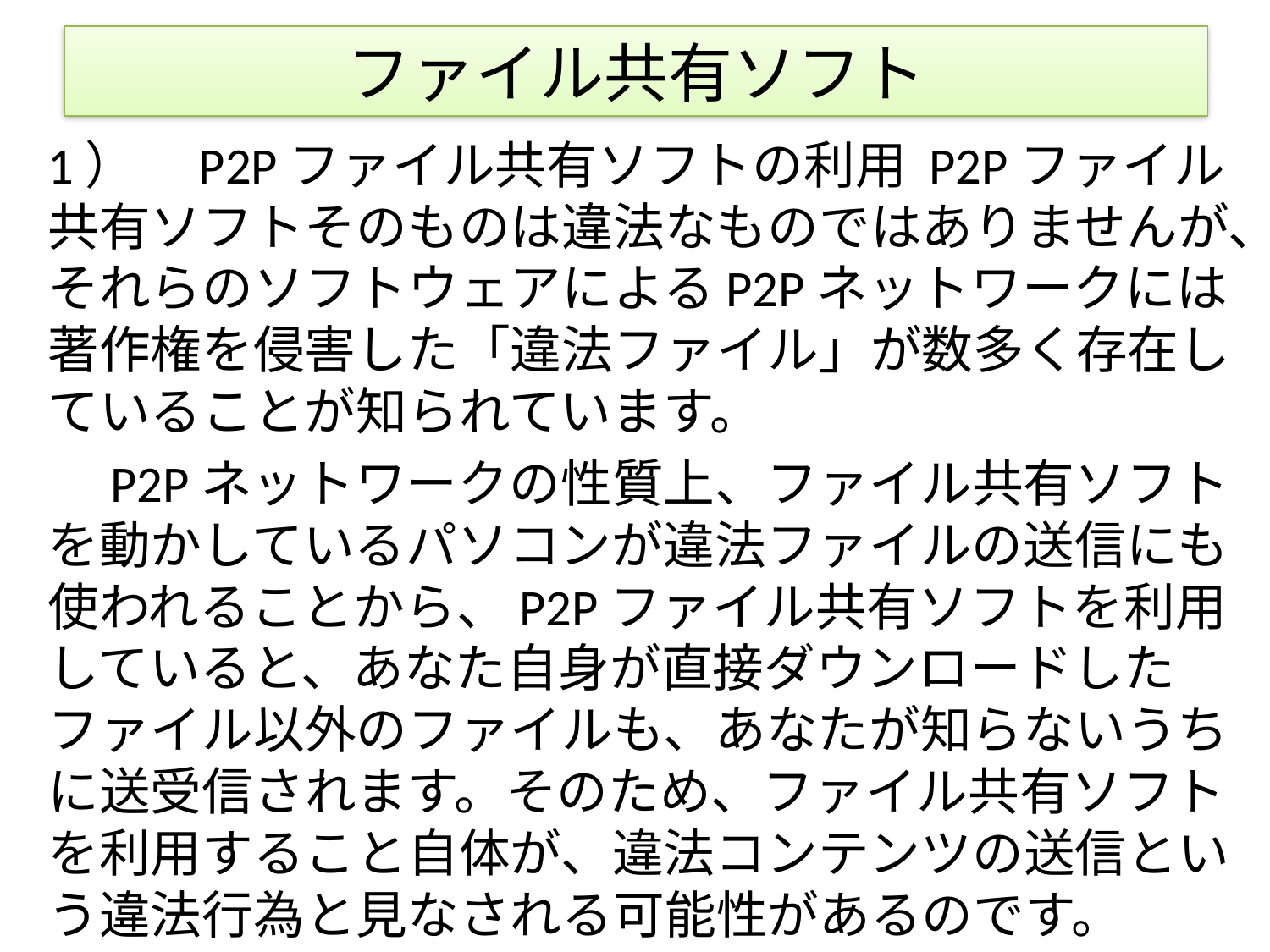

# ファイル共有ソフト
1）　P2Pファイル共有ソフトの利用 P2Pファイル共有ソフトそのものは違法なものではありませんが、それらのソフトウェアによるP2Pネットワークには著作権を侵害した「違法ファイル」が数多く存在していることが知られています。
　P2Pネットワークの性質上、ファイル共有ソフトを動かしているパソコンが違法ファイルの送信にも使われることから、P2Pファイル共有ソフトを利用していると、あなた自身が直接ダウンロードしたファイル以外のファイルも、あなたが知らないうちに送受信されます。そのため、ファイル共有ソフトを利用すること自体が、違法コンテンツの送信という違法行為と見なされる可能性があるのです。